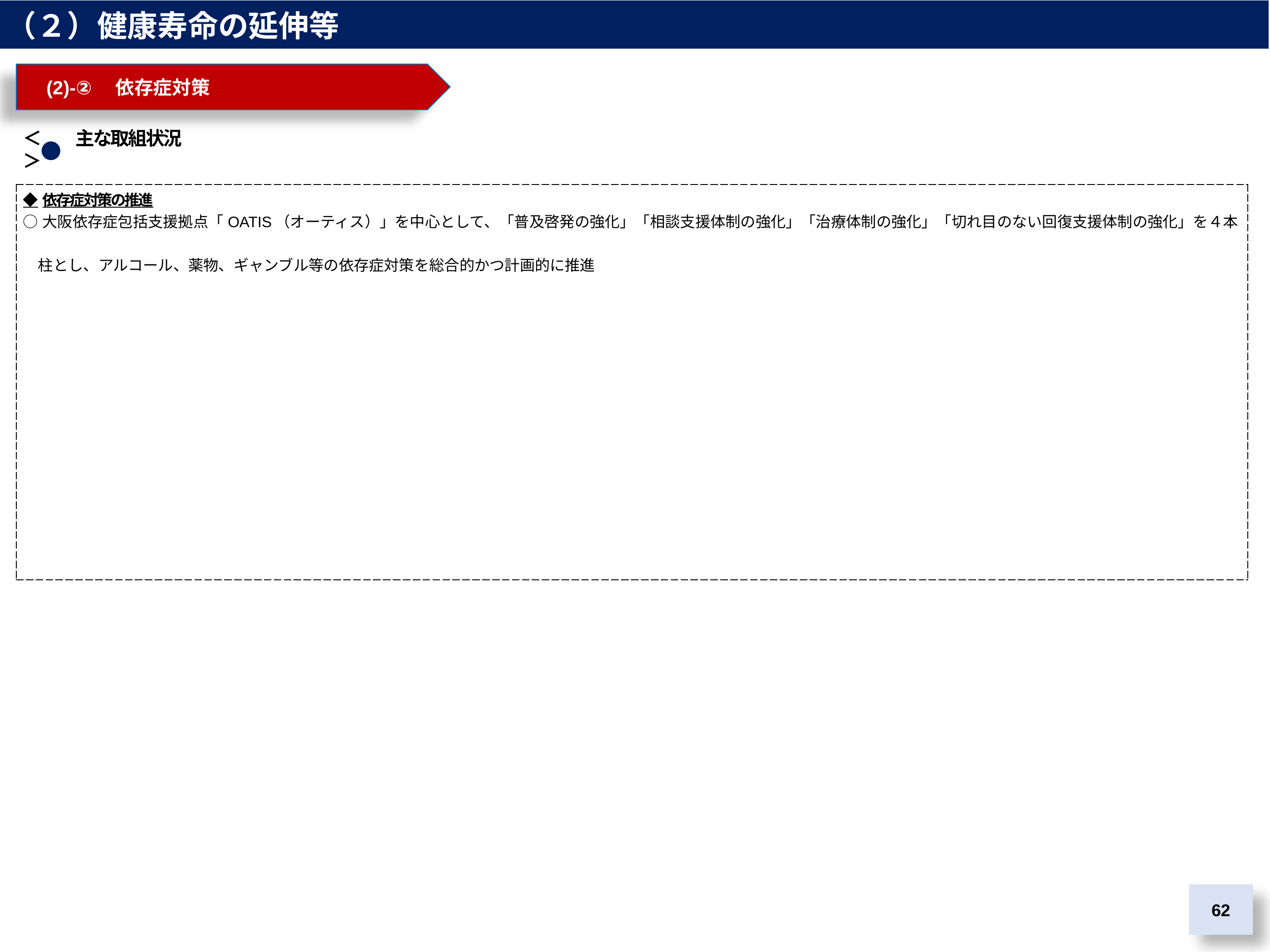

（２）健康寿命の延伸等
　(2)-②　依存症対策
＜　　主な取組状況＞

| ◆依存症対策の推進 ○大阪依存症包括支援拠点「OATIS（オーティス）」を中心として、「普及啓発の強化」「相談支援体制の強化」「治療体制の強化」「切れ目のない回復支援体制の強化」を４本　　 　柱とし、アルコール、薬物、ギャンブル等の依存症対策を総合的かつ計画的に推進 |
| --- |
62